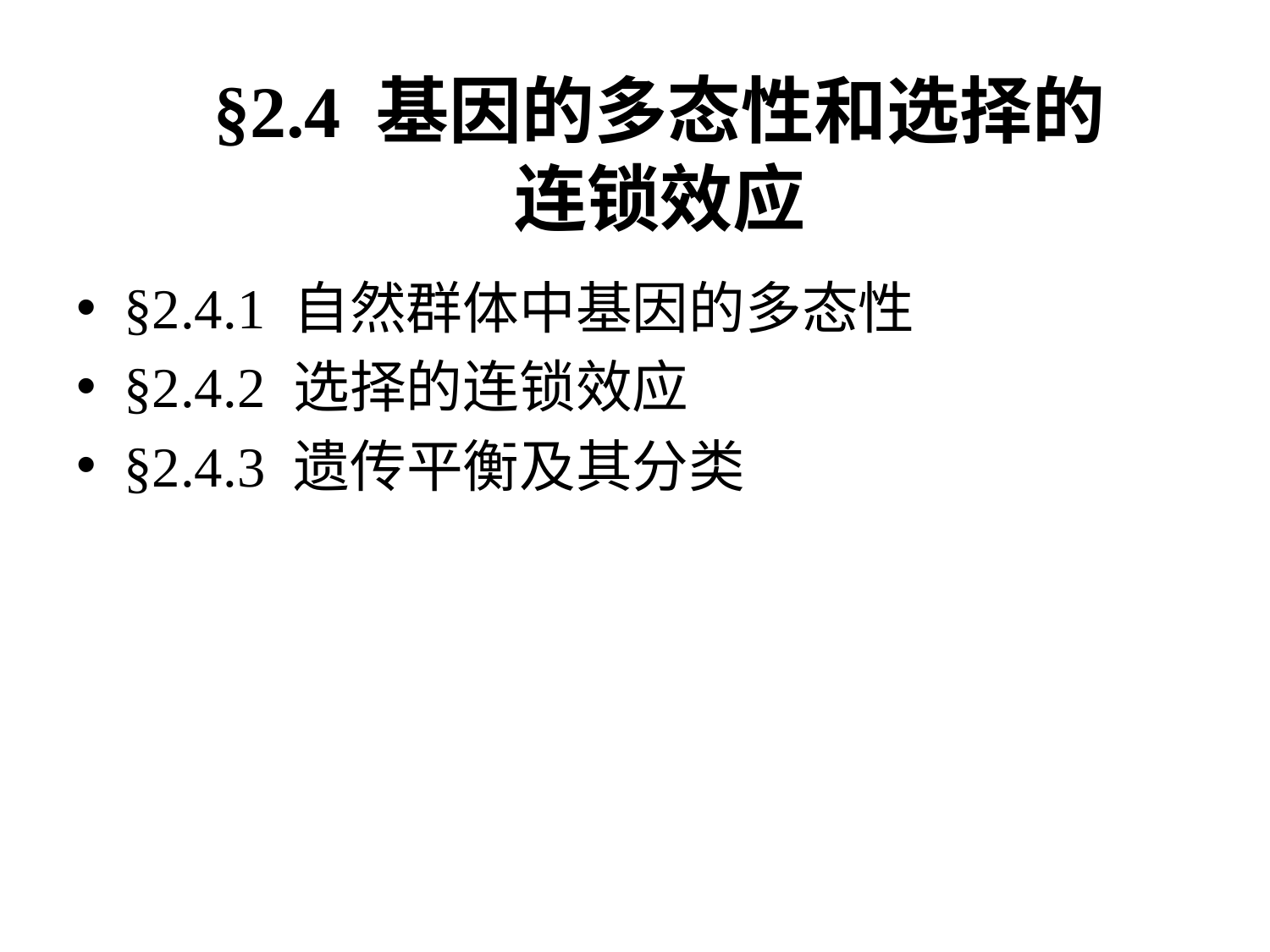

# §2.4 基因的多态性和选择的连锁效应
§2.4.1 自然群体中基因的多态性
§2.4.2 选择的连锁效应
§2.4.3 遗传平衡及其分类